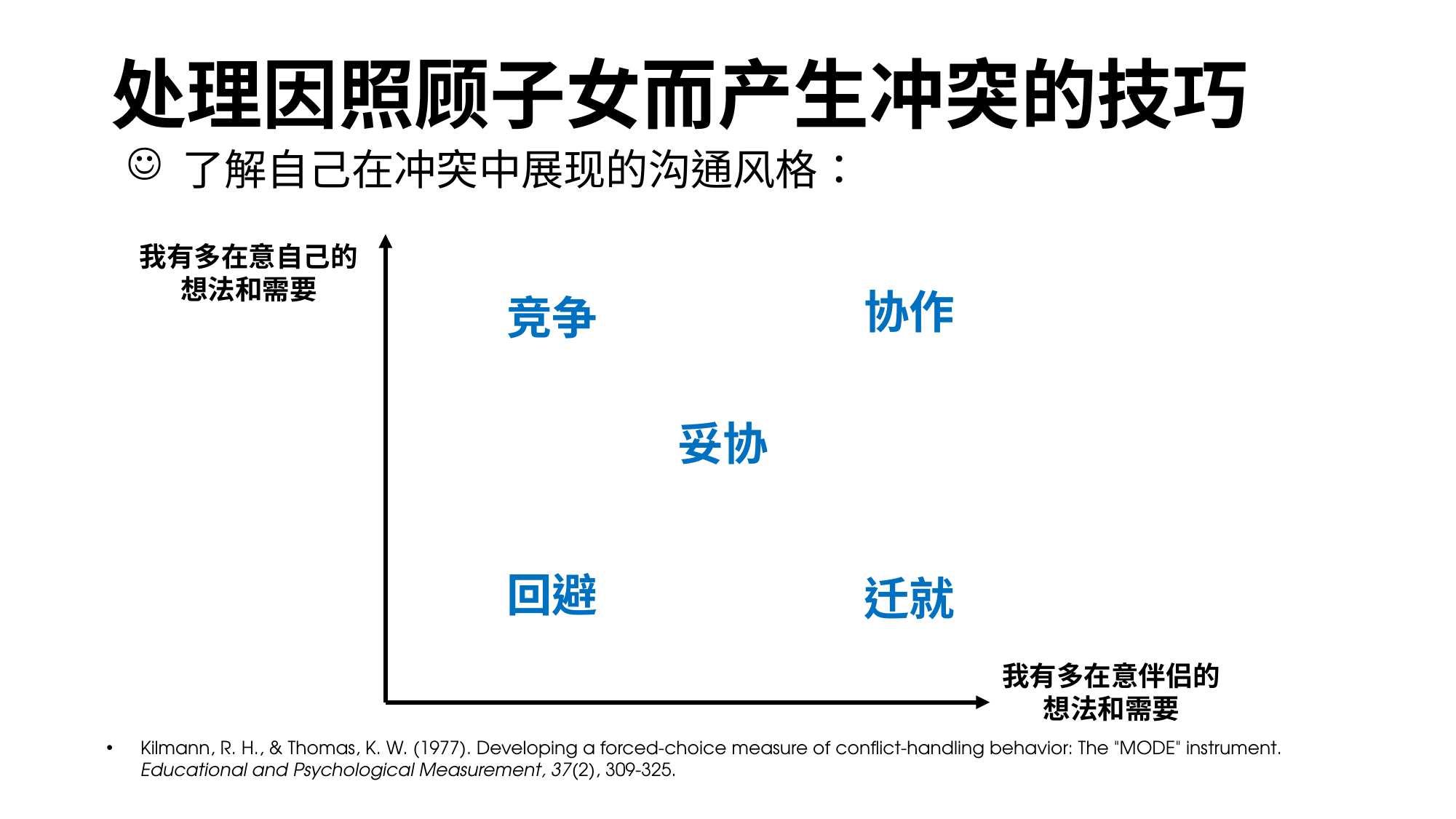

# 处理因照顾子女而产生冲突的技巧
 了解自己在冲突中展现的沟通风格：
我有多在意自己的想法和需要
协作
竞争
妥协
回避
迁就
我有多在意伴侣的想法和需要
Kilmann, R. H., & Thomas, K. W. (1977). Developing a forced-choice measure of conflict-handling behavior: The "MODE" instrument. Educational and Psychological Measurement, 37(2), 309-325.